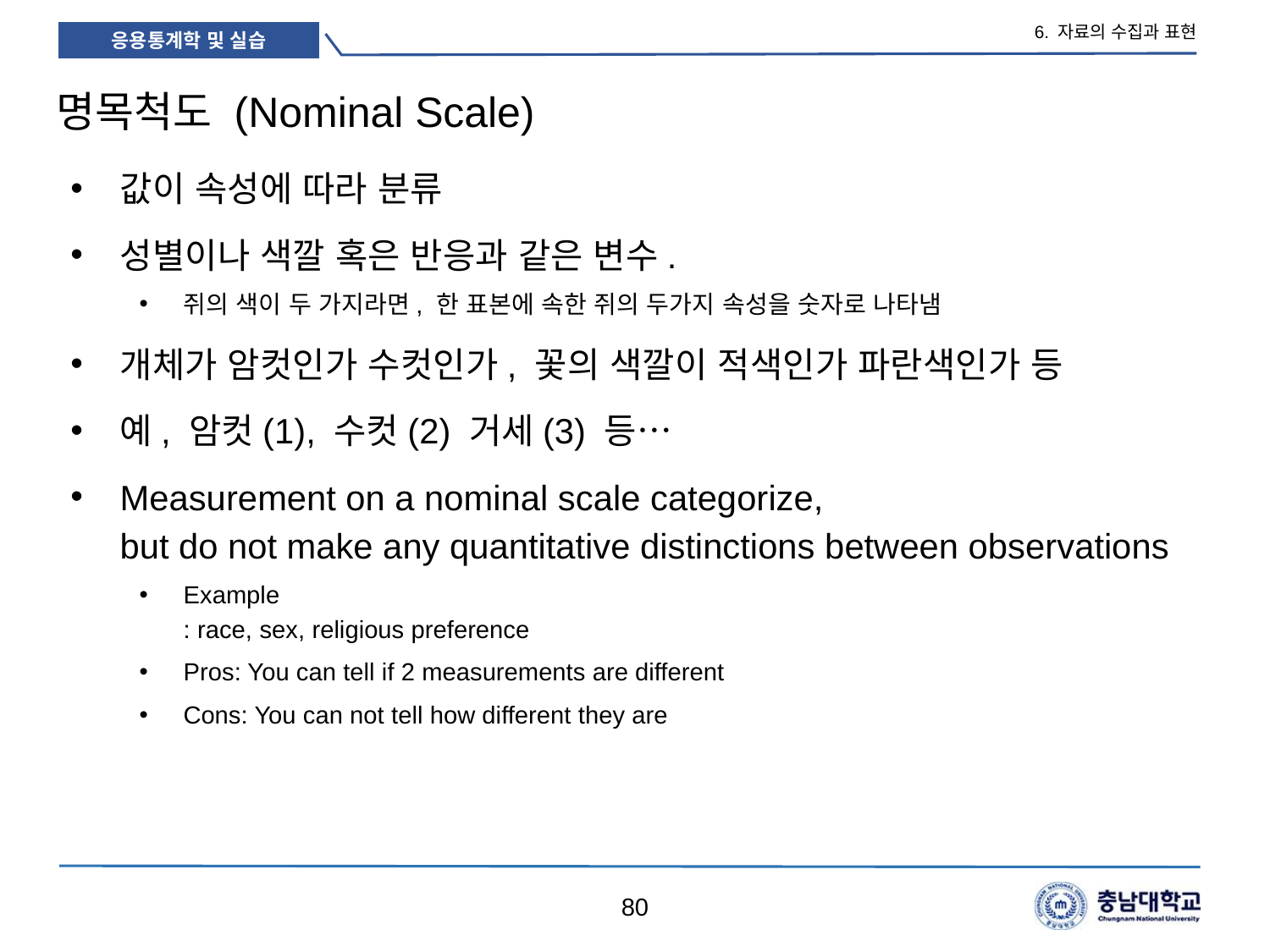

6. 자료의 수집과 표현
# 명목척도 (Nominal Scale)
값이 속성에 따라 분류
성별이나 색깔 혹은 반응과 같은 변수.
쥐의 색이 두 가지라면, 한 표본에 속한 쥐의 두가지 속성을 숫자로 나타냄
개체가 암컷인가 수컷인가, 꽃의 색깔이 적색인가 파란색인가 등
예, 암컷(1), 수컷(2) 거세(3) 등…
Measurement on a nominal scale categorize,
but do not make any quantitative distinctions between observations
Example
: race, sex, religious preference
Pros: You can tell if 2 measurements are different
Cons: You can not tell how different they are
80